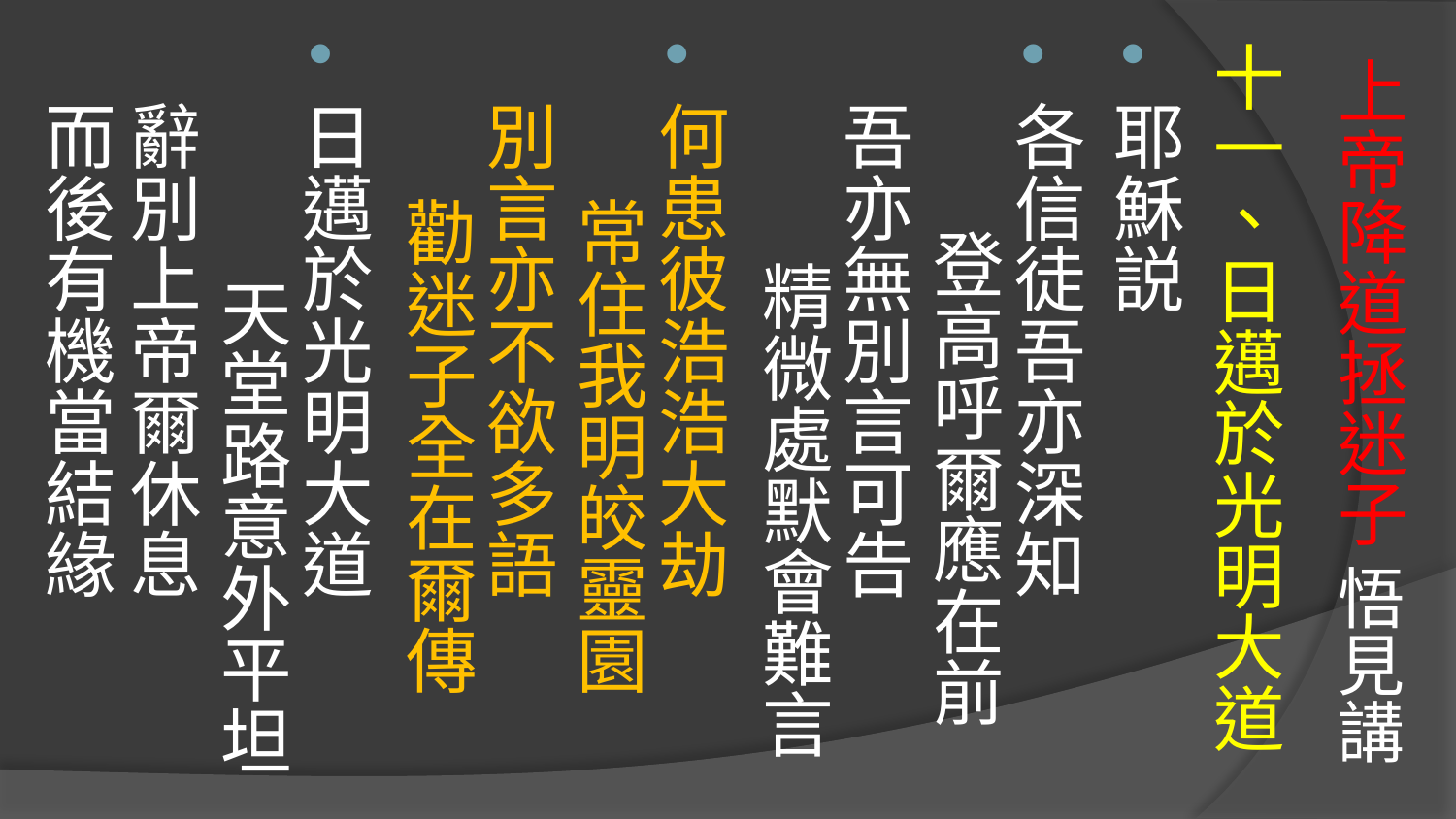

十一、日邁於光明大道
耶穌説
各信徒吾亦深知　                登高呼爾應在前
吾亦無別言可告　                  精微處默會難言
何患彼浩浩大劫　              常住我明皎靈園
別言亦不欲多語　              勸迷子全在爾傳
日邁於光明大道　                   天堂路意外平坦
辭別上帝爾休息　     而後有機當結緣
# 上帝降道拯迷子 悟見講